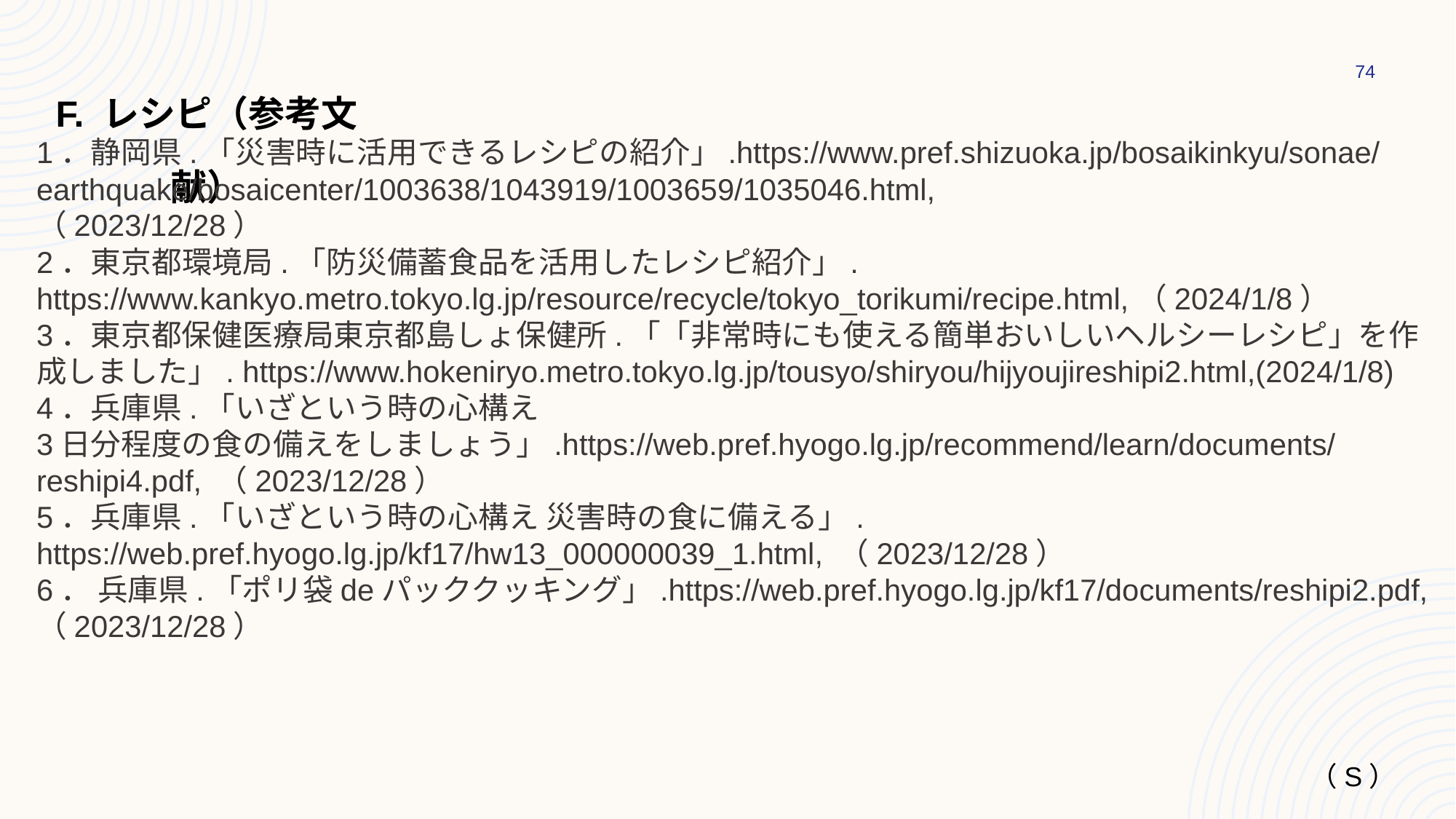

f. レシピ（参考文献）
74
1．静岡県.「災害時に活用できるレシピの紹介」.https://www.pref.shizuoka.jp/bosaikinkyu/sonae/earthquake/bosaicenter/1003638/1043919/1003659/1035046.html,
（2023/12/28）
2．東京都環境局.「防災備蓄食品を活用したレシピ紹介」. https://www.kankyo.metro.tokyo.lg.jp/resource/recycle/tokyo_torikumi/recipe.html,（2024/1/8）
3．東京都保健医療局東京都島しょ保健所.「「非常時にも使える簡単おいしいヘルシーレシピ」を作成しました」. https://www.hokeniryo.metro.tokyo.lg.jp/tousyo/shiryou/hijyoujireshipi2.html,(2024/1/8)
4．兵庫県.「いざという時の心構え 3日分程度の食の備えをしましょう」.https://web.pref.hyogo.lg.jp/recommend/learn/documents/reshipi4.pdf, （2023/12/28）
5．兵庫県.「いざという時の心構え 災害時の食に備える」. https://web.pref.hyogo.lg.jp/kf17/hw13_000000039_1.html, （2023/12/28）
6． 兵庫県.「ポリ袋deパッククッキング」.https://web.pref.hyogo.lg.jp/kf17/documents/reshipi2.pdf, （2023/12/28）

（S）